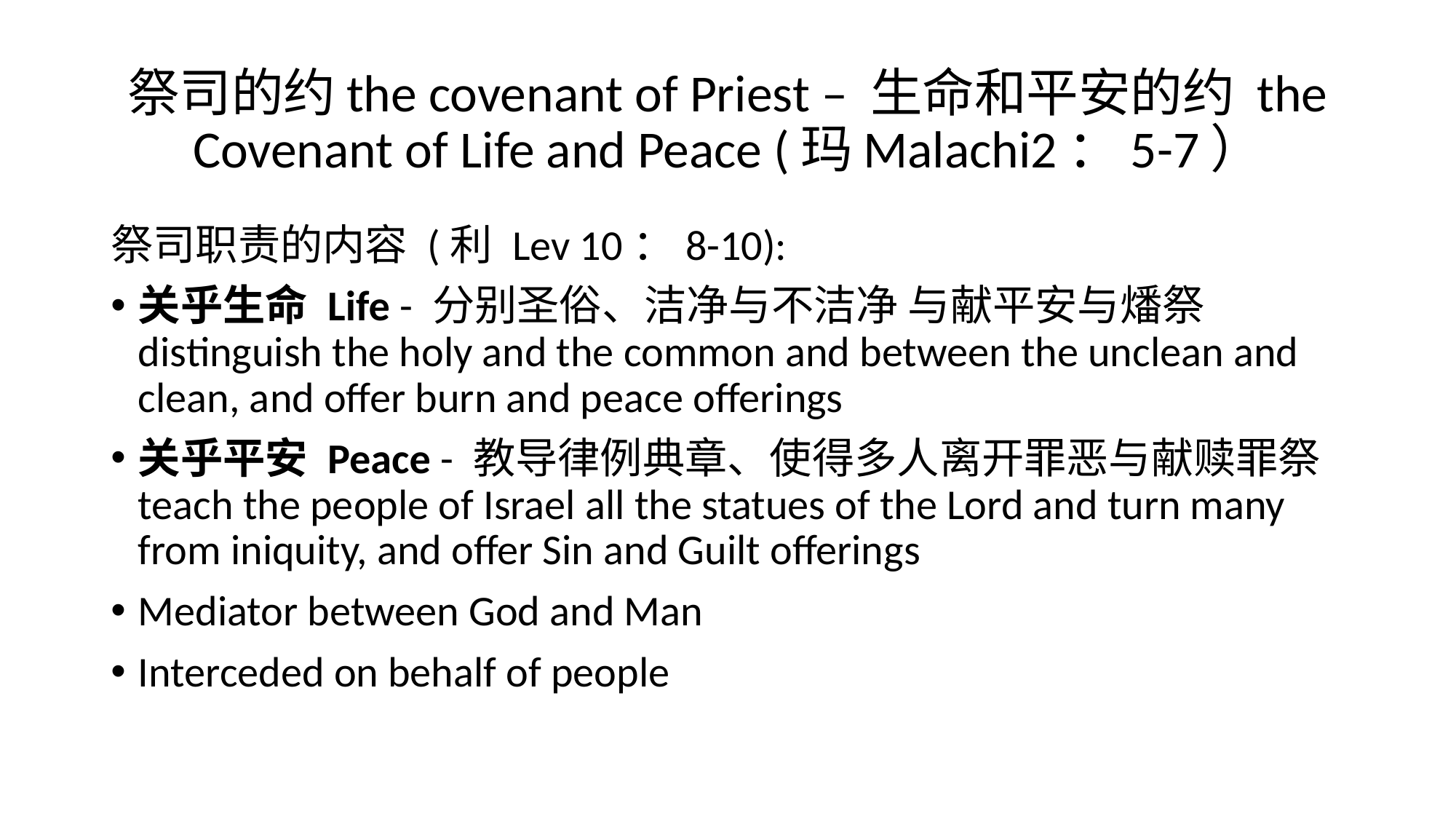

# 祭司的约the covenant of Priest – 生命和平安的约 the Covenant of Life and Peace (玛Malachi2：5-7）
祭司职责的内容 (利 Lev 10：8-10):
关乎生命 Life - 分别圣俗、洁净与不洁净 与献平安与燔祭distinguish the holy and the common and between the unclean and clean, and offer burn and peace offerings
关乎平安 Peace - 教导律例典章、使得多人离开罪恶与献赎罪祭 teach the people of Israel all the statues of the Lord and turn many from iniquity, and offer Sin and Guilt offerings
Mediator between God and Man
Interceded on behalf of people